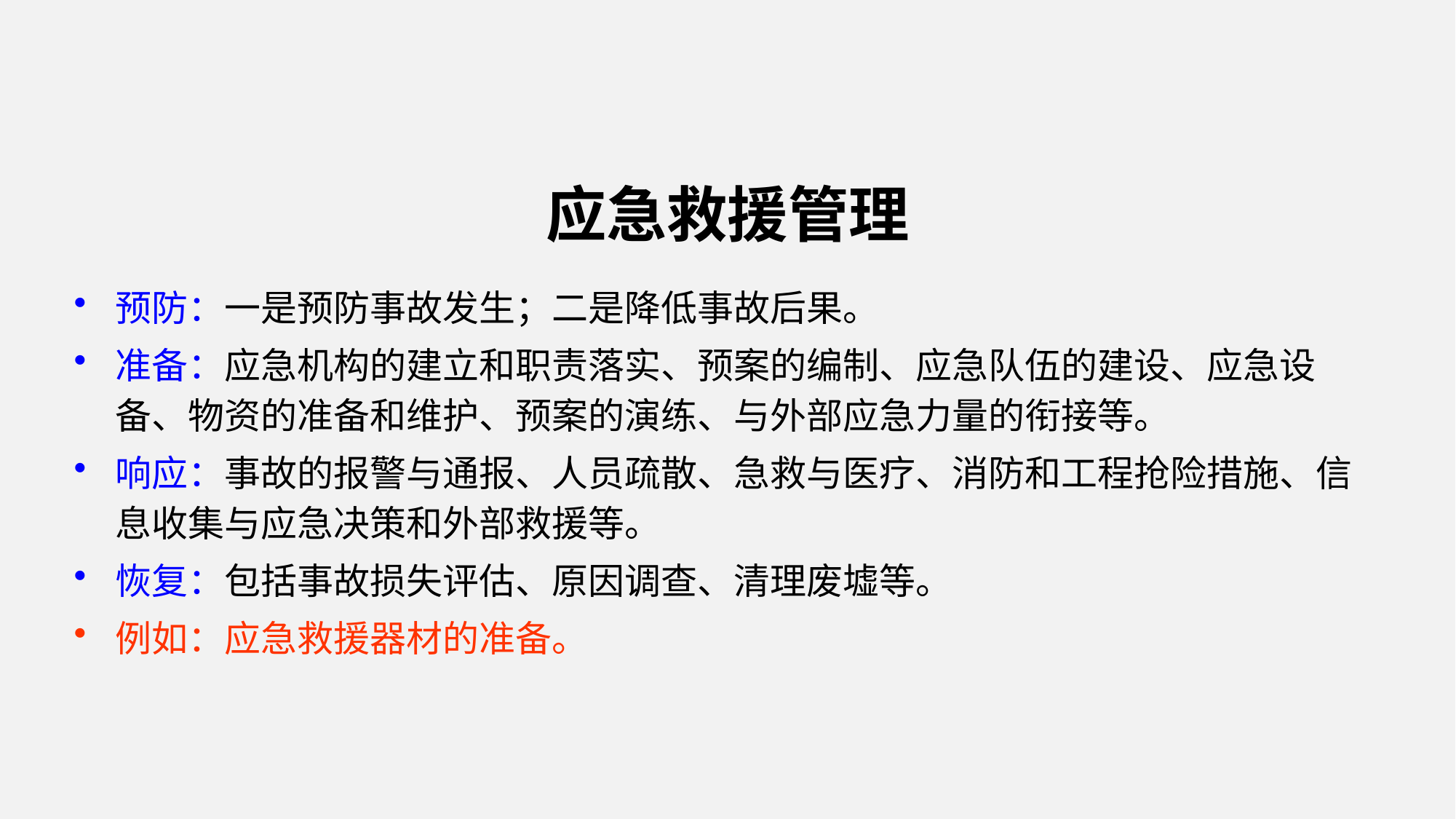

应急救援管理
预防：一是预防事故发生；二是降低事故后果。
准备：应急机构的建立和职责落实、预案的编制、应急队伍的建设、应急设备、物资的准备和维护、预案的演练、与外部应急力量的衔接等。
响应：事故的报警与通报、人员疏散、急救与医疗、消防和工程抢险措施、信息收集与应急决策和外部救援等。
恢复：包括事故损失评估、原因调查、清理废墟等。
例如：应急救援器材的准备。